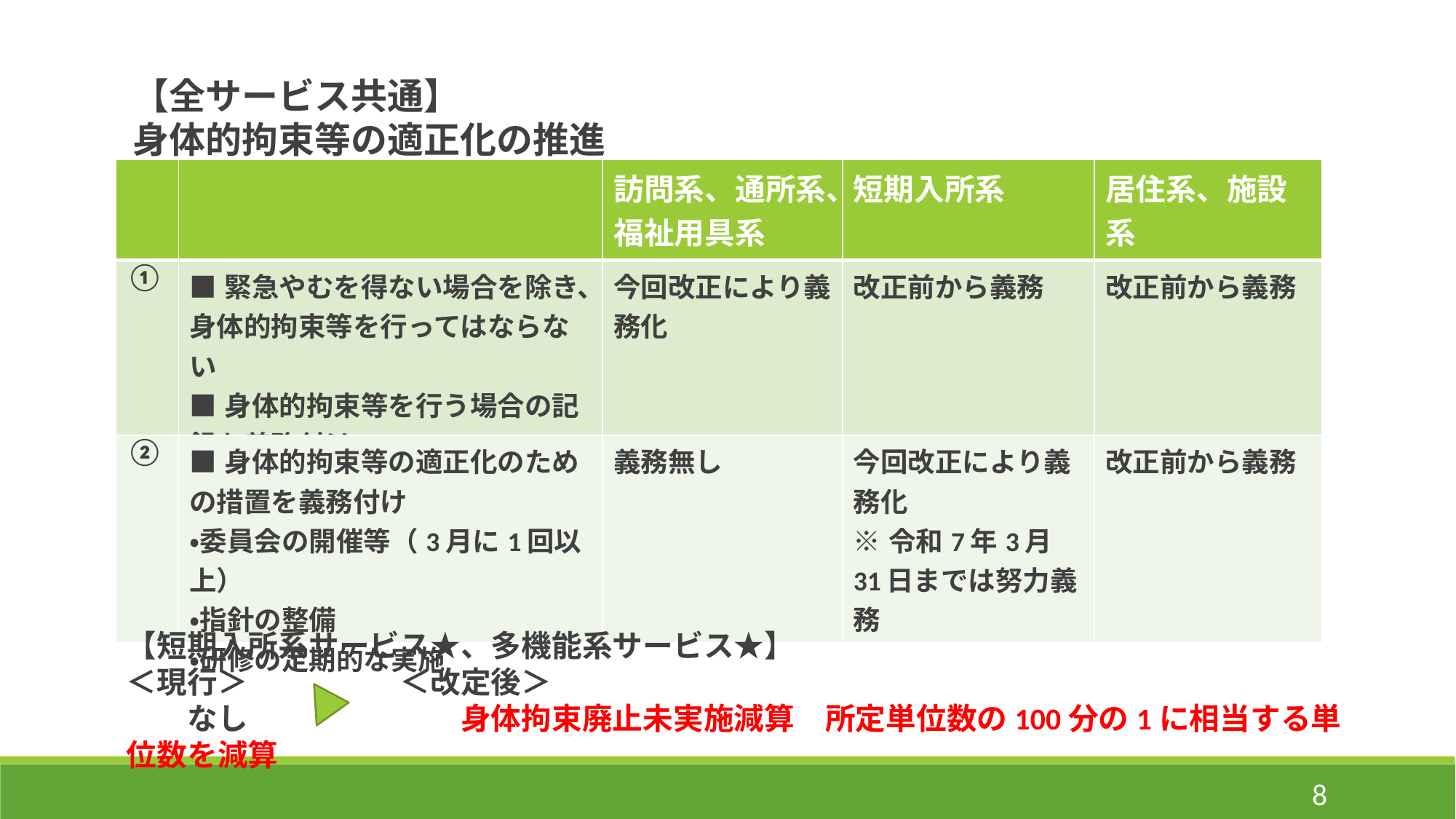

【全サービス共通】
身体的拘束等の適正化の推進

|  |  | 訪問系、通所系、福祉用具系 | 短期入所系 | 居住系、施設系 |
| --- | --- | --- | --- | --- |
| ① | ■緊急やむを得ない場合を除き、身体的拘束等を行ってはならない ■身体的拘束等を行う場合の記録を義務付け | 今回改正により義務化 | 改正前から義務 | 改正前から義務 |
| ② | ■身体的拘束等の適正化のための措置を義務付け ・委員会の開催等（3月に1回以上） ・指針の整備 ・研修の定期的な実施 | 義務無し | 今回改正により義務化 ※令和7年3月31日までは努力義務 | 改正前から義務 |
【短期入所系サービス★、多機能系サービス★】
＜現行＞　　　　　＜改定後＞
　　なし　　　　　　　身体拘束廃止未実施減算　所定単位数の100分の1に相当する単位数を減算

8